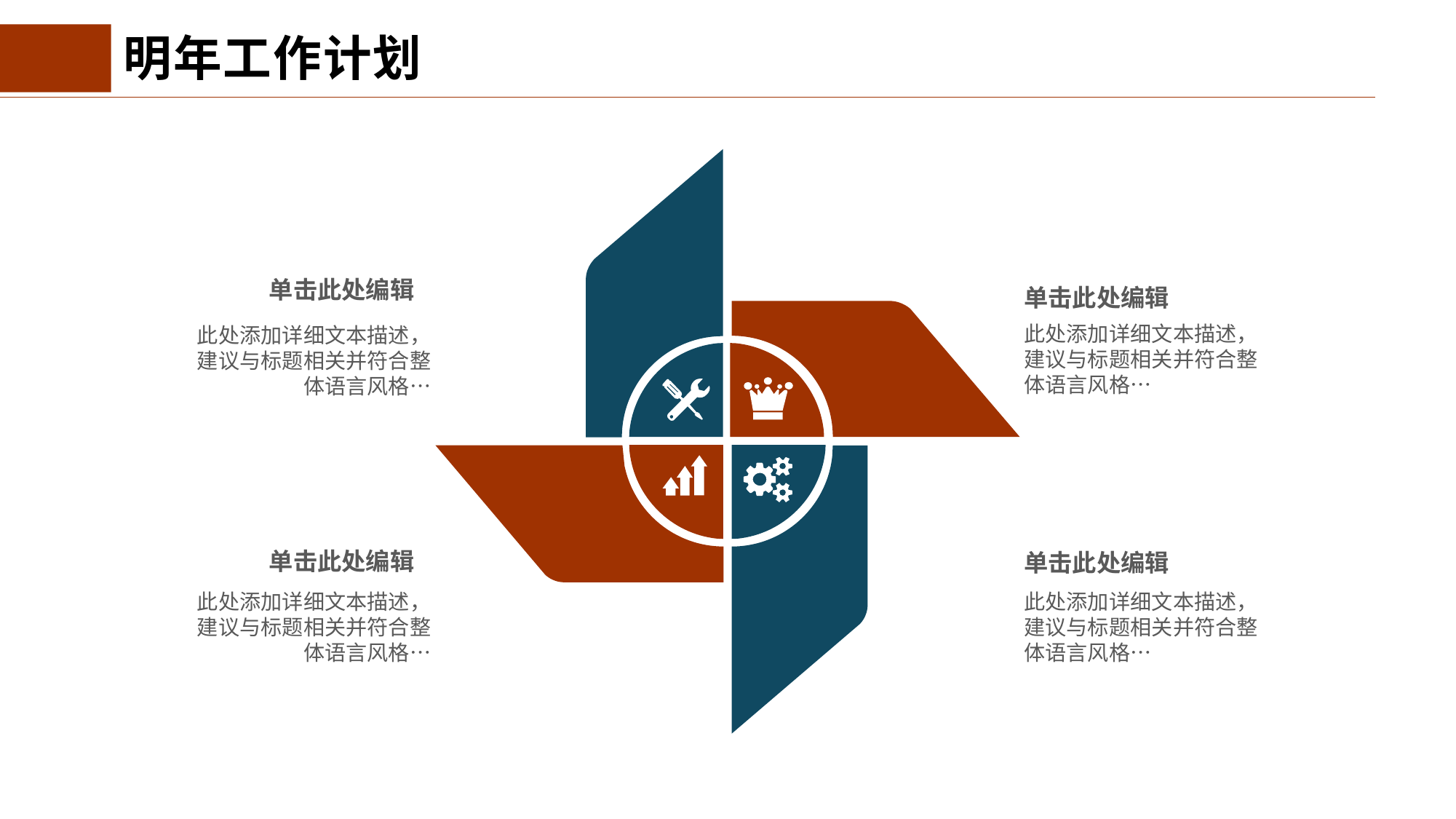

明年工作计划

单击此处编辑
单击此处编辑

此处添加详细文本描述，建议与标题相关并符合整体语言风格…
此处添加详细文本描述，建议与标题相关并符合整体语言风格…

单击此处编辑
单击此处编辑
此处添加详细文本描述，建议与标题相关并符合整体语言风格…
此处添加详细文本描述，建议与标题相关并符合整体语言风格…